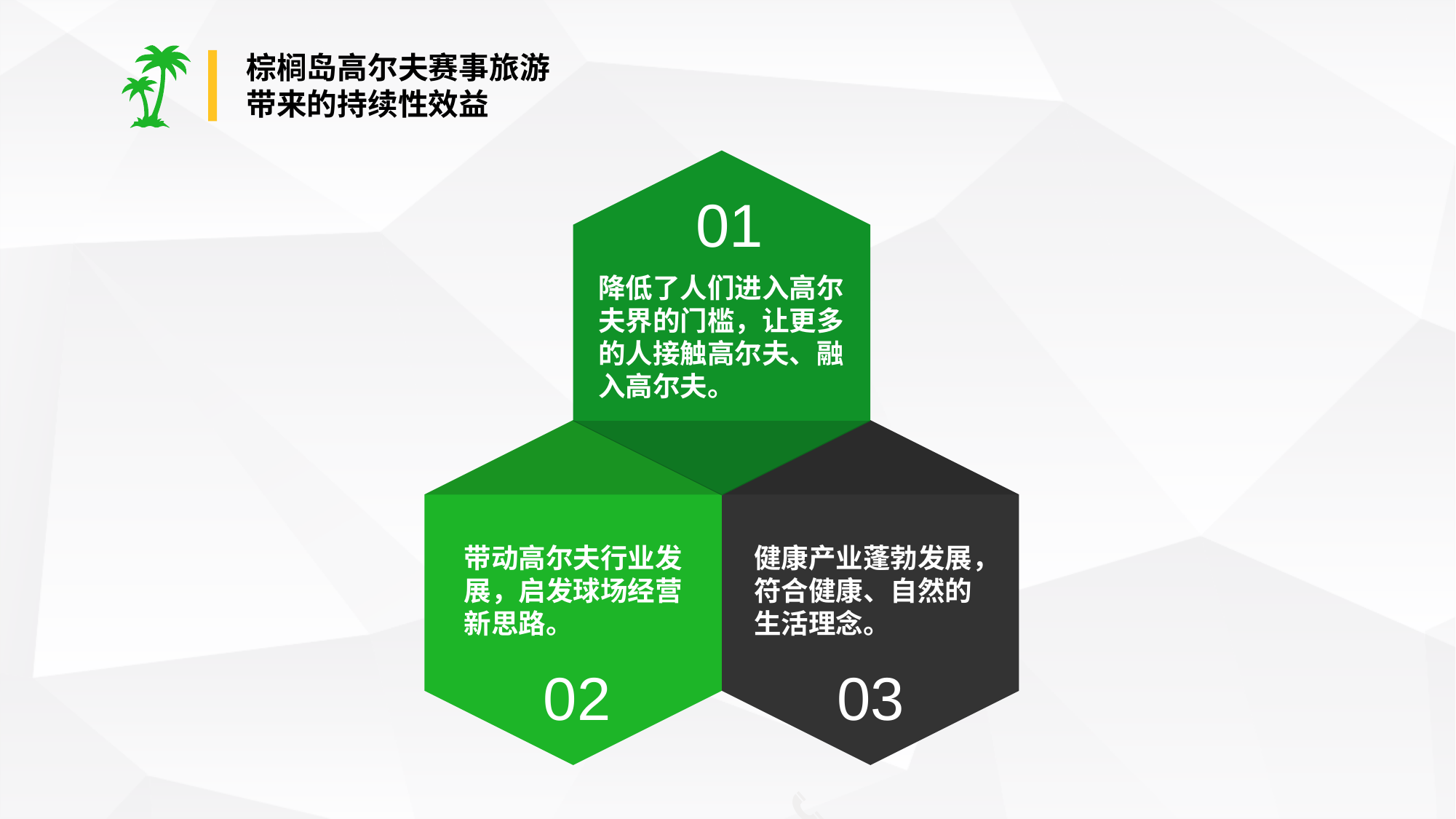

棕榈岛高尔夫赛事旅游
带来的持续性效益

01
降低了人们进入高尔夫界的门槛，让更多的人接触高尔夫、融入高尔夫。

健康产业蓬勃发展，符合健康、自然的生活理念。
带动高尔夫行业发展，启发球场经营新思路。
02
03